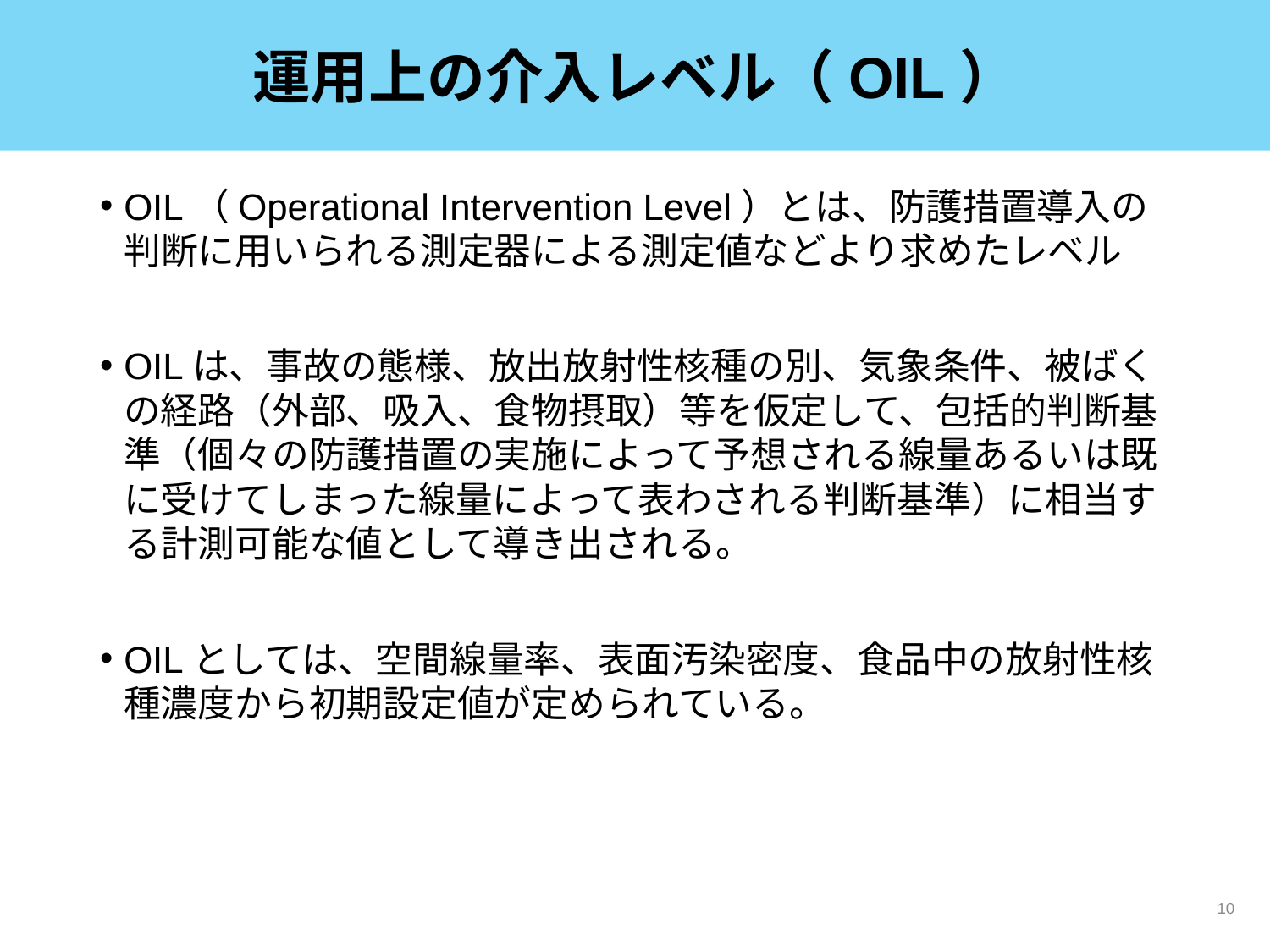

# 運用上の介入レベル（OIL）
OIL（Operational Intervention Level）とは、防護措置導入の判断に用いられる測定器による測定値などより求めたレベル

OILは、事故の態様、放出放射性核種の別、気象条件、被ばくの経路（外部、吸入、食物摂取）等を仮定して、包括的判断基準（個々の防護措置の実施によって予想される線量あるいは既に受けてしまった線量によって表わされる判断基準）に相当する計測可能な値として導き出される。

OILとしては、空間線量率、表面汚染密度、食品中の放射性核種濃度から初期設定値が定められている。
10